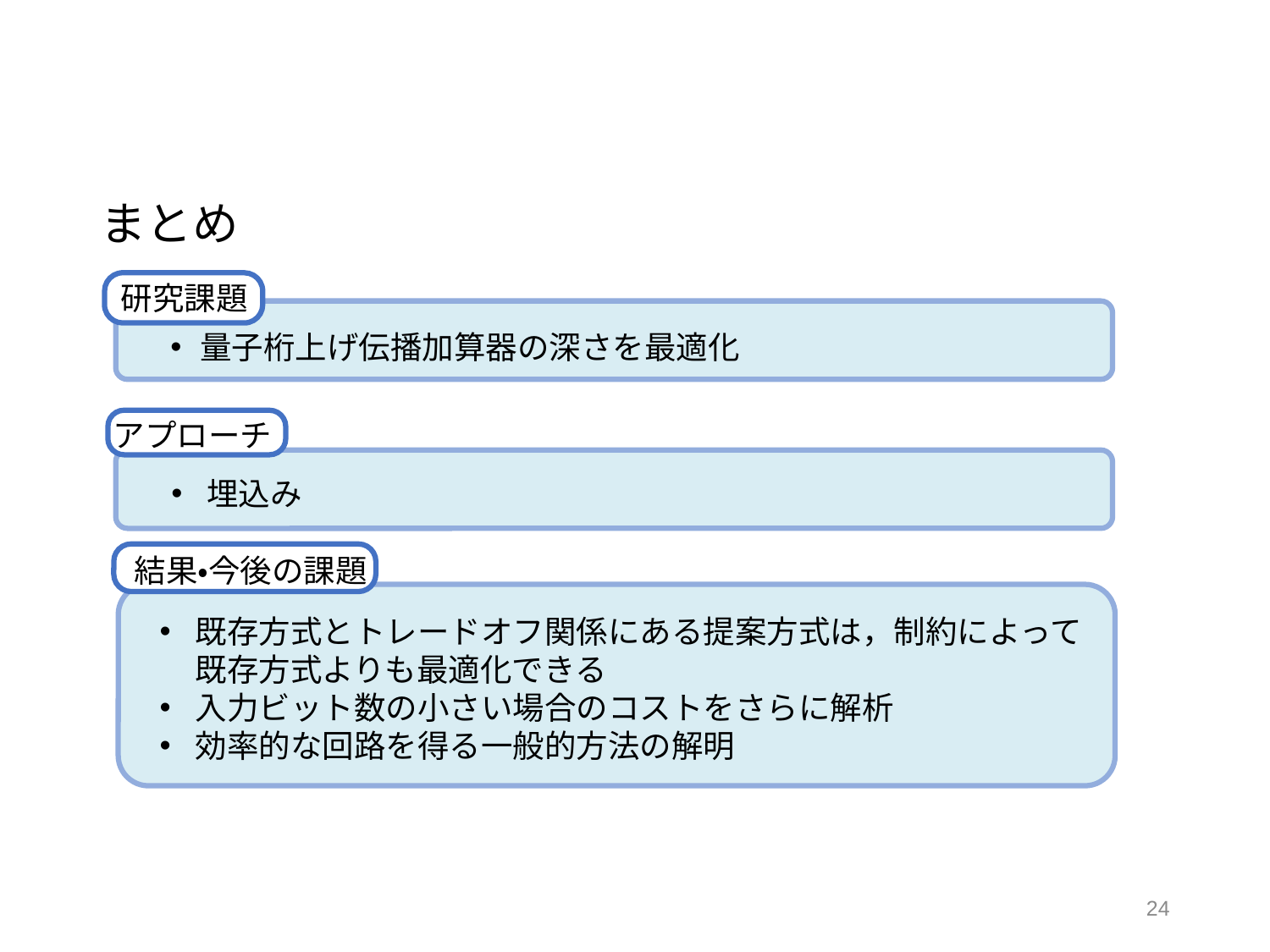

# まとめ
研究課題

量子桁上げ伝播加算器の深さを最適化

アプローチ

埋込み

結果・今後の課題

既存方式とトレードオフ関係にある提案方式は，制約によって既存方式よりも最適化できる
入力ビット数の小さい場合のコストをさらに解析
効率的な回路を得る一般的方法の解明

24